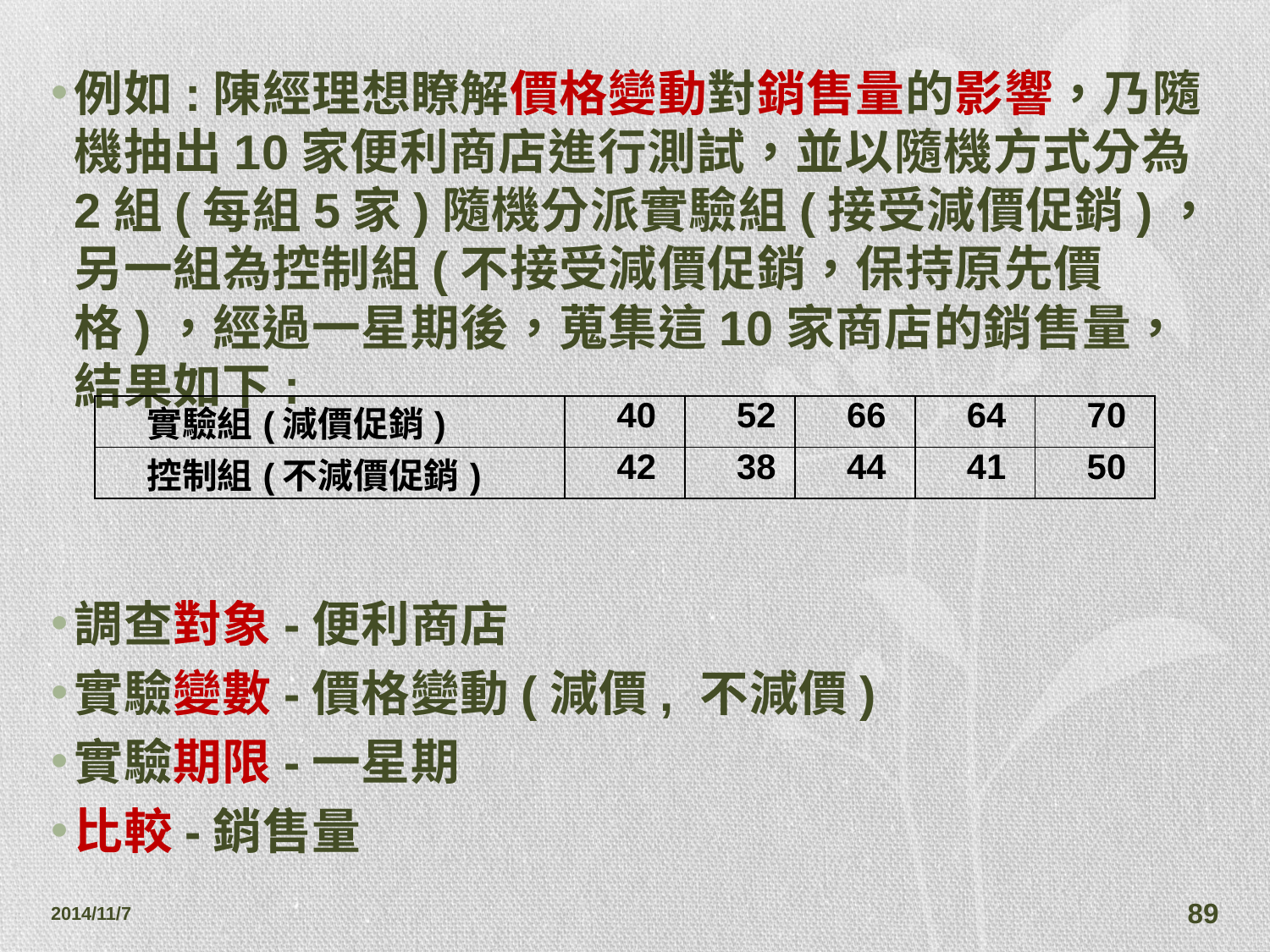

例如:陳經理想瞭解價格變動對銷售量的影響，乃隨機抽出10家便利商店進行測試，並以隨機方式分為2組(每組5家)隨機分派實驗組(接受減價促銷)，另一組為控制組(不接受減價促銷，保持原先價格)，經過一星期後，蒐集這10家商店的銷售量，結果如下:

調查對象-便利商店
實驗變數-價格變動(減價, 不減價)
實驗期限-一星期
比較-銷售量

| 實驗組(減價促銷) | 40 | 52 | 66 | 64 | 70 |
| --- | --- | --- | --- | --- | --- |
| 控制組(不減價促銷) | 42 | 38 | 44 | 41 | 50 |
2014/11/7
89